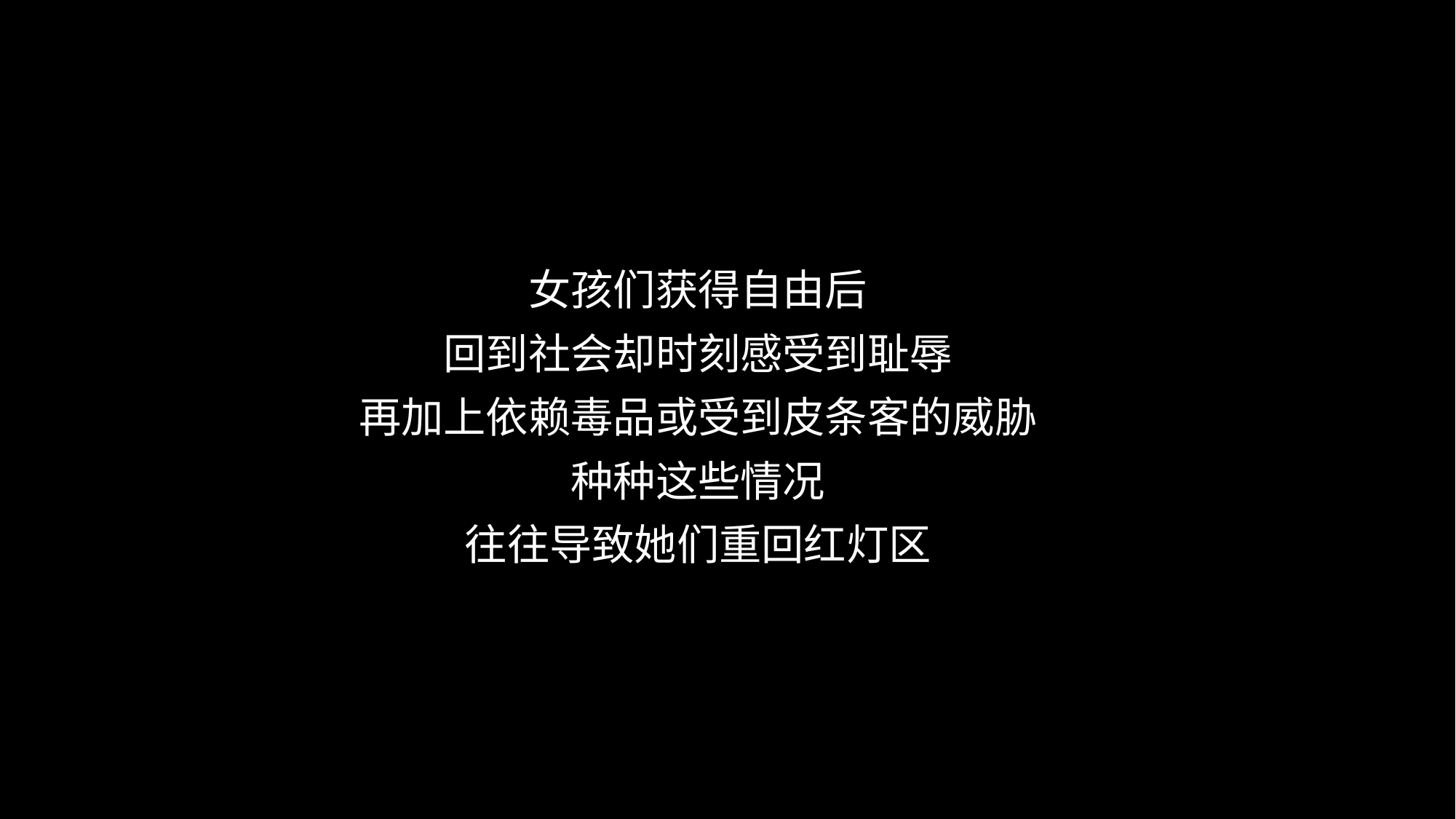

#
女孩们获得自由后
回到社会却时刻感受到耻辱
再加上依赖毒品或受到皮条客的威胁
种种这些情况
往往导致她们重回红灯区